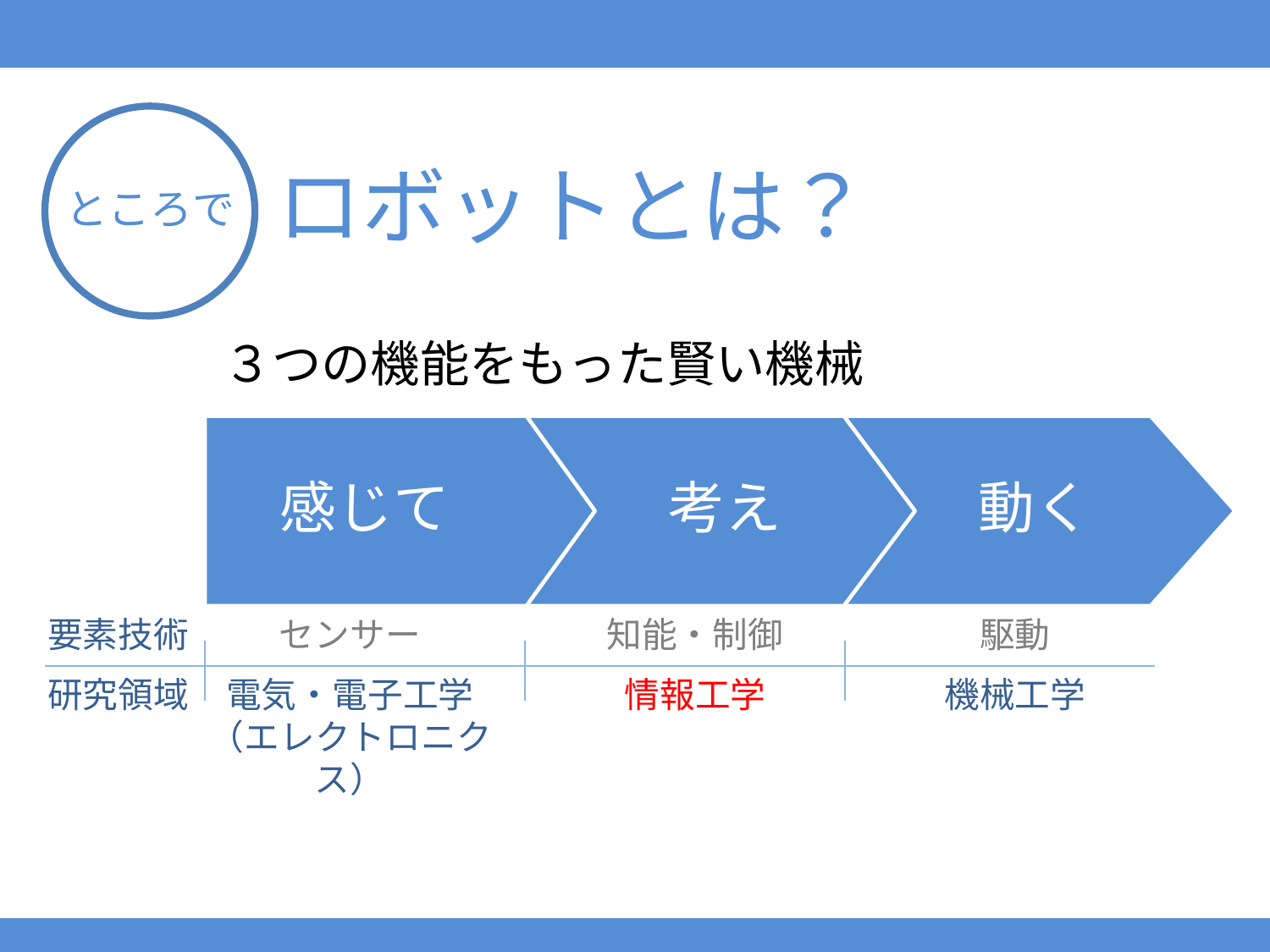

# ロボットとは？
ところで
３つの機能をもった賢い機械

感じて

考え
動く
要素技術
センサー
知能・制御
駆動
研究領域
電気・電子工学
（エレクトロニクス）
情報工学
機械工学